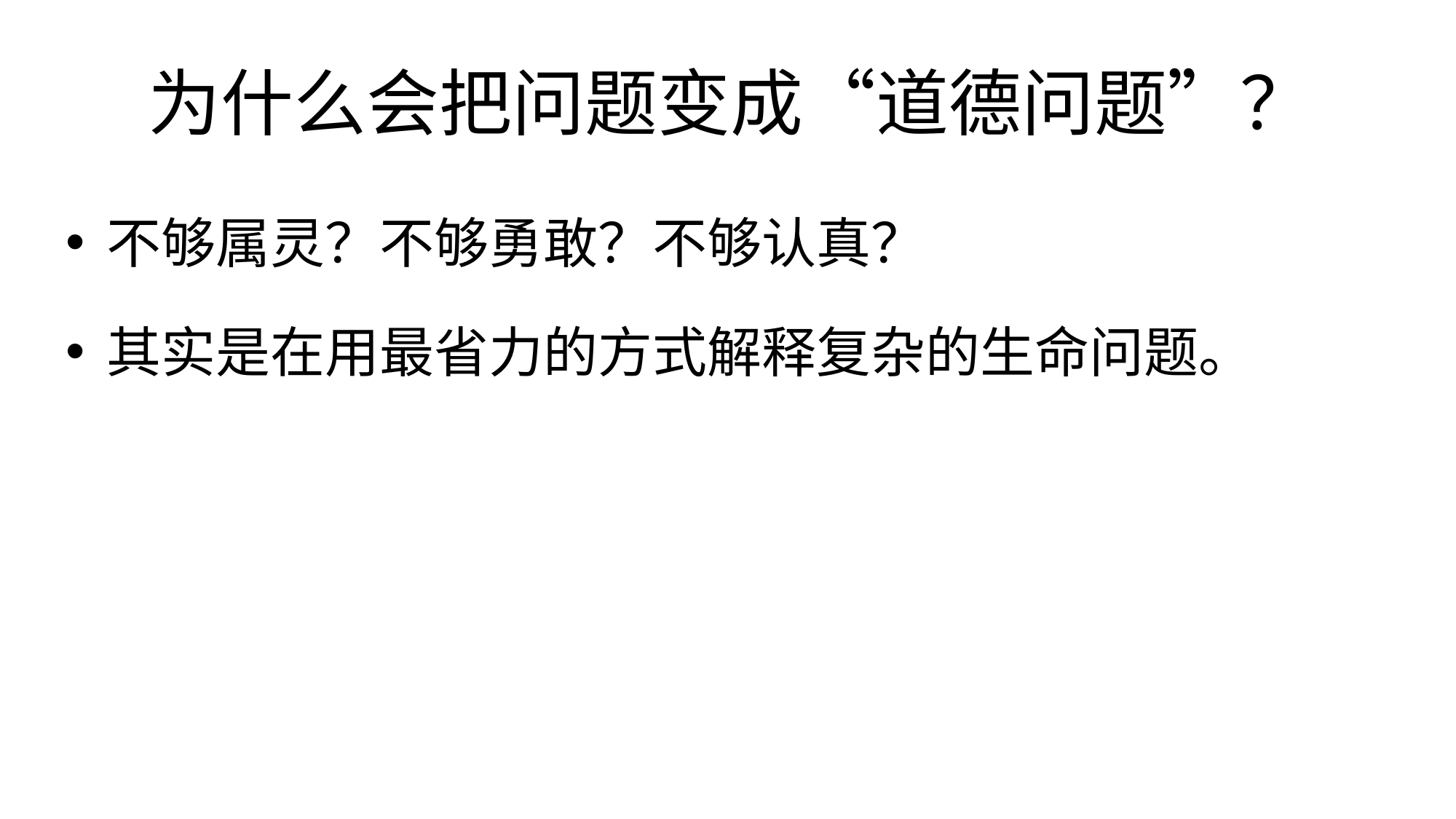

# 为什么会把问题变成“道德问题”？
不够属灵？不够勇敢？不够认真？
其实是在用最省力的方式解释复杂的生命问题。

4